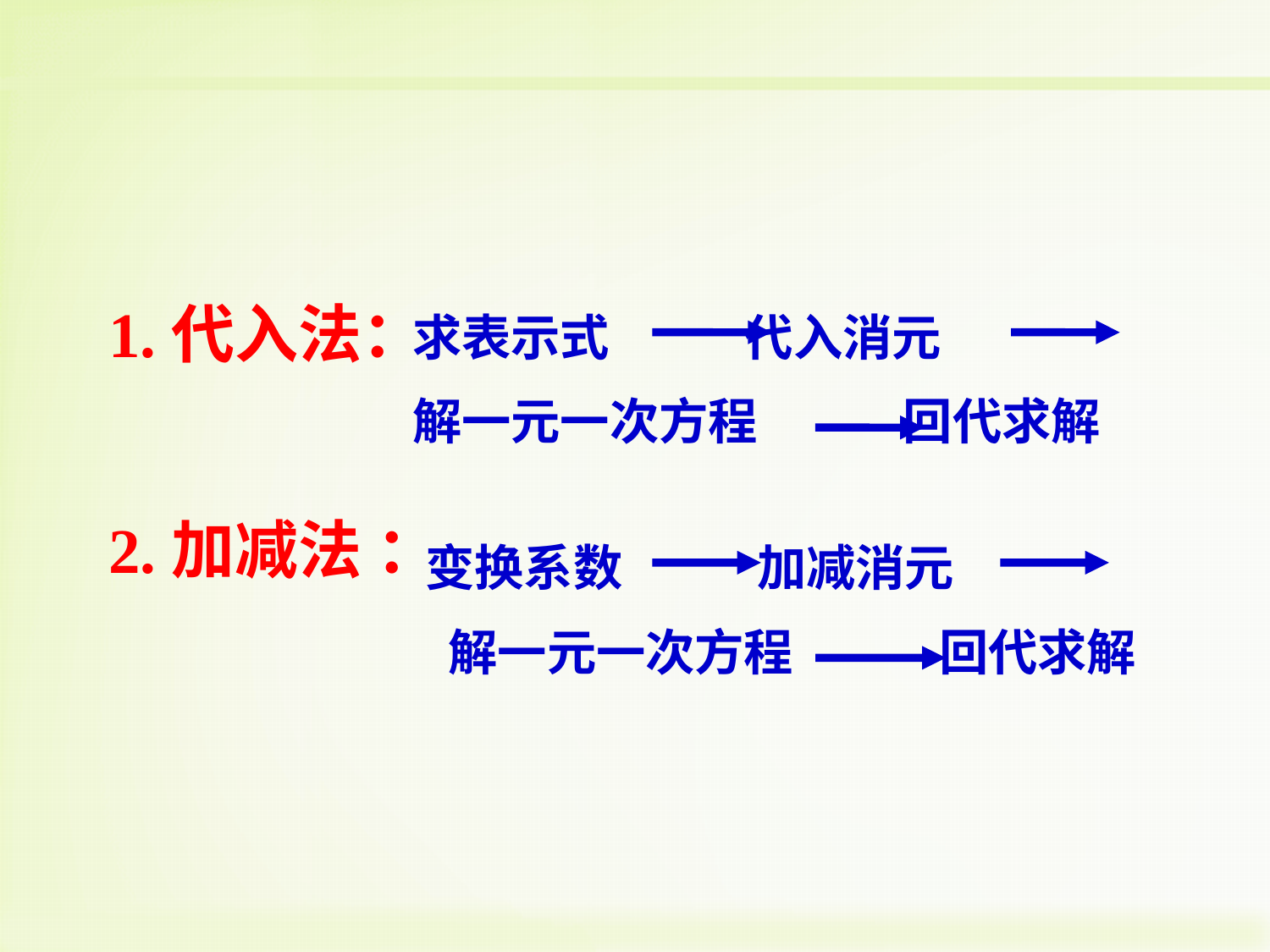

1.代入法：

2.加减法 ：
                       求表示式            代入消元
                       解一元一次方程             回代求解

变换系数            加减消元
 解一元一次方程             回代求解